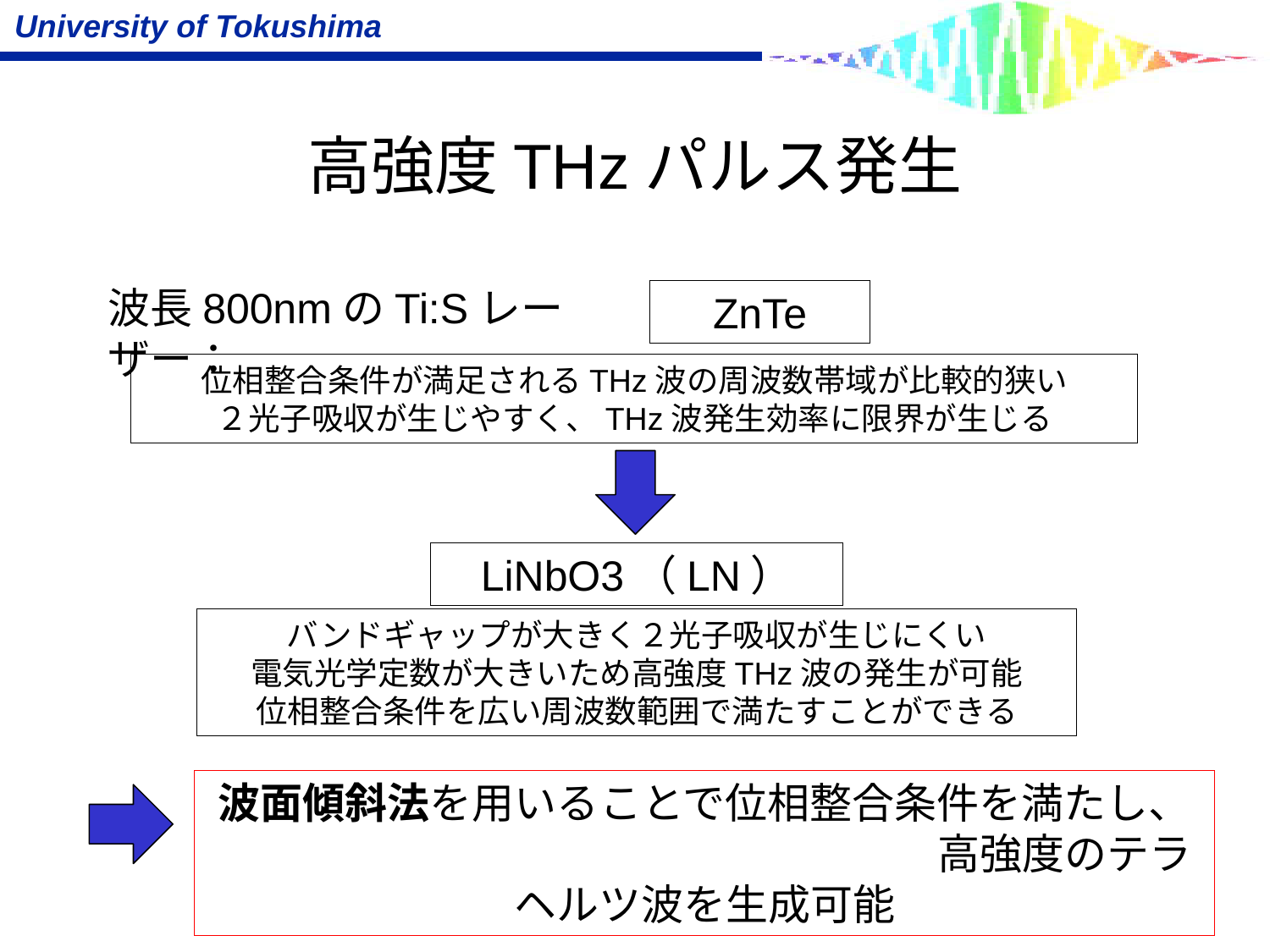

# 高強度THzパルス発生
波長800nmのTi:Sレーザー：

ZnTe
位相整合条件が満足されるTHz波の周波数帯域が比較的狭い
２光子吸収が生じやすく、THz波発生効率に限界が生じる

LiNbO3（LN）
バンドギャップが大きく２光子吸収が生じにくい
電気光学定数が大きいため高強度THz波の発生が可能
位相整合条件を広い周波数範囲で満たすことができる
波面傾斜法を用いることで位相整合条件を満たし、　　　　　　　　　　　　　　　　　高強度のテラヘルツ波を生成可能